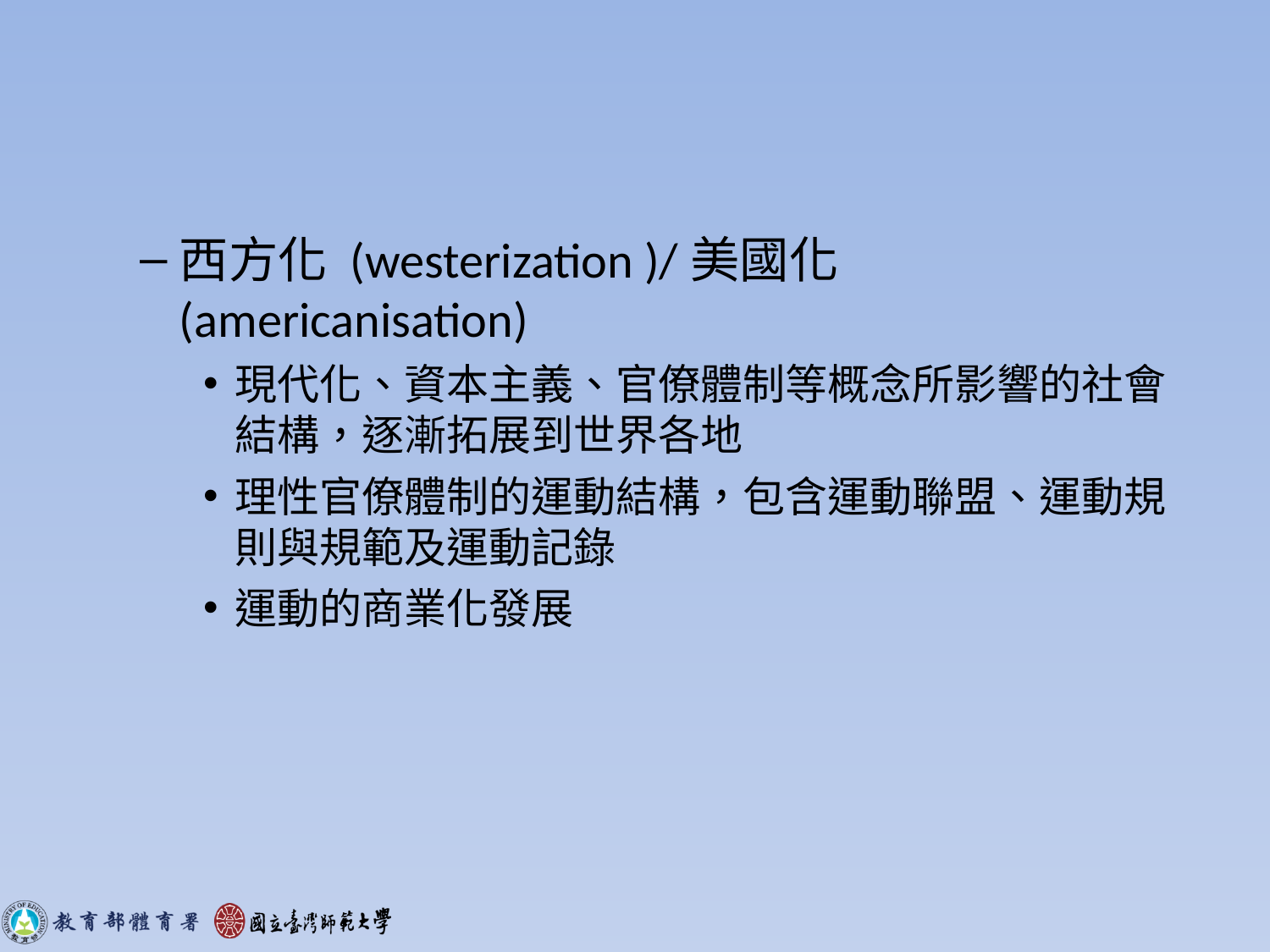

#
西方化 (westerization )/美國化 (americanisation)
現代化、資本主義、官僚體制等概念所影響的社會結構，逐漸拓展到世界各地
理性官僚體制的運動結構，包含運動聯盟、運動規則與規範及運動記錄
運動的商業化發展